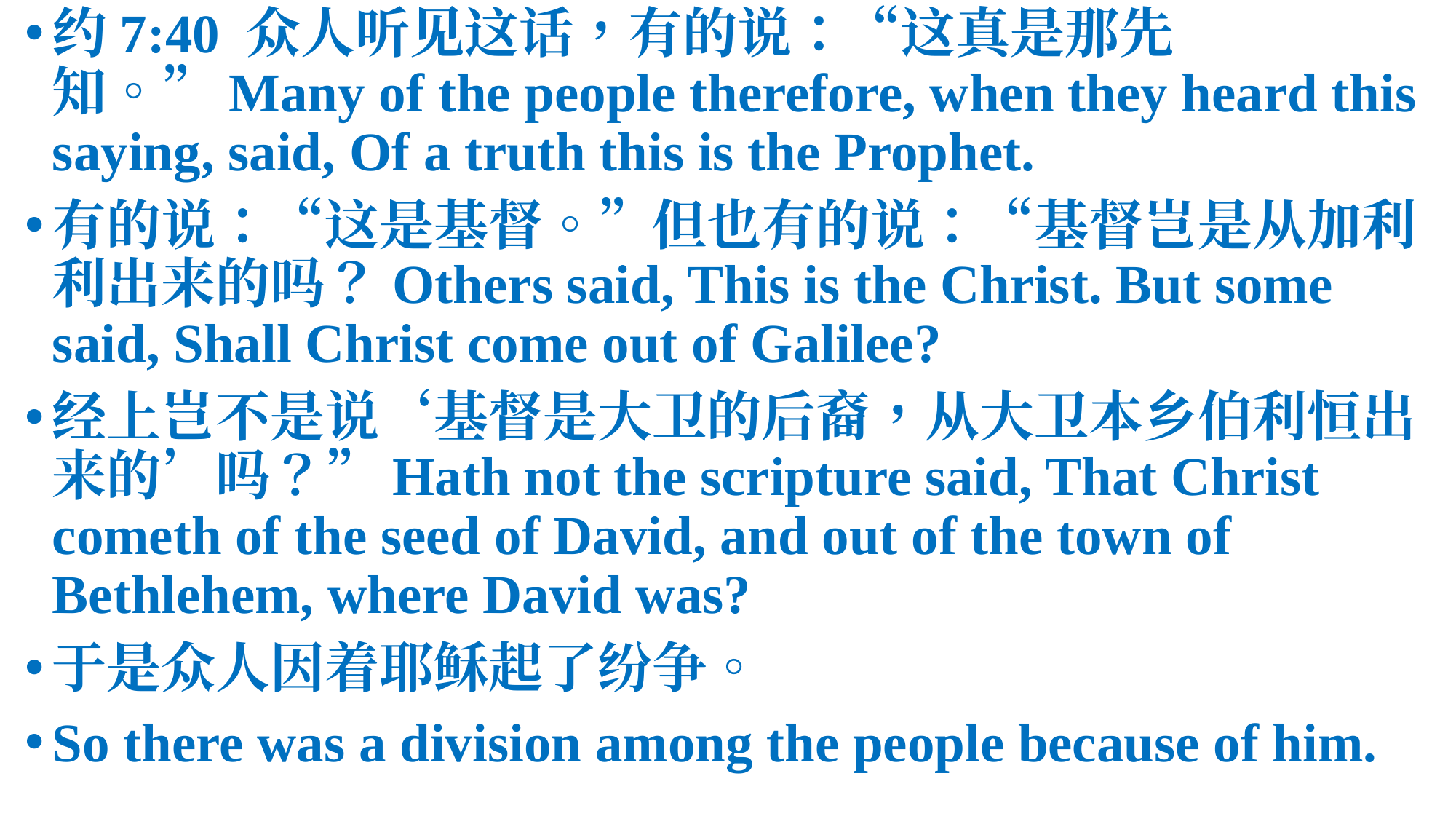

约7:40 众人听见这话，有的说：“这真是那先知。”Many of the people therefore, when they heard this saying, said, Of a truth this is the Prophet.
有的说：“这是基督。”但也有的说：“基督岂是从加利利出来的吗？Others said, This is the Christ. But some said, Shall Christ come out of Galilee?
经上岂不是说‘基督是大卫的后裔，从大卫本乡伯利恒出来的’吗？”Hath not the scripture said, That Christ cometh of the seed of David, and out of the town of Bethlehem, where David was?
于是众人因着耶稣起了纷争。
So there was a division among the people because of him.